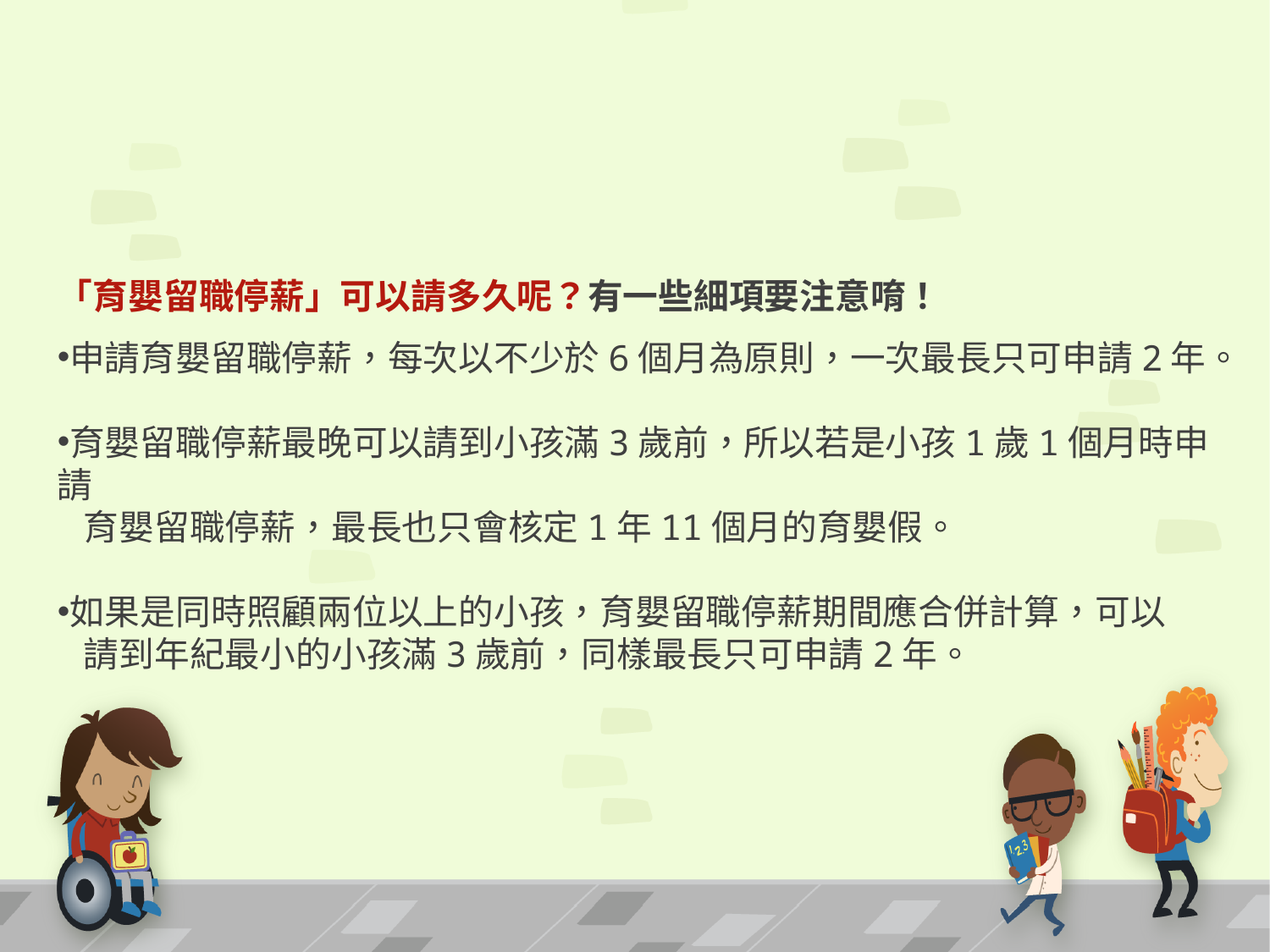

「育嬰留職停薪」可以請多久呢？有一些細項要注意唷！
申請育嬰留職停薪，每次以不少於6個月為原則，一次最長只可申請2年。

育嬰留職停薪最晚可以請到小孩滿3歲前，所以若是小孩1歲1個月時申請
 育嬰留職停薪，最長也只會核定1年11個月的育嬰假。

如果是同時照顧兩位以上的小孩，育嬰留職停薪期間應合併計算，可以
 請到年紀最小的小孩滿3歲前，同樣最長只可申請2年。